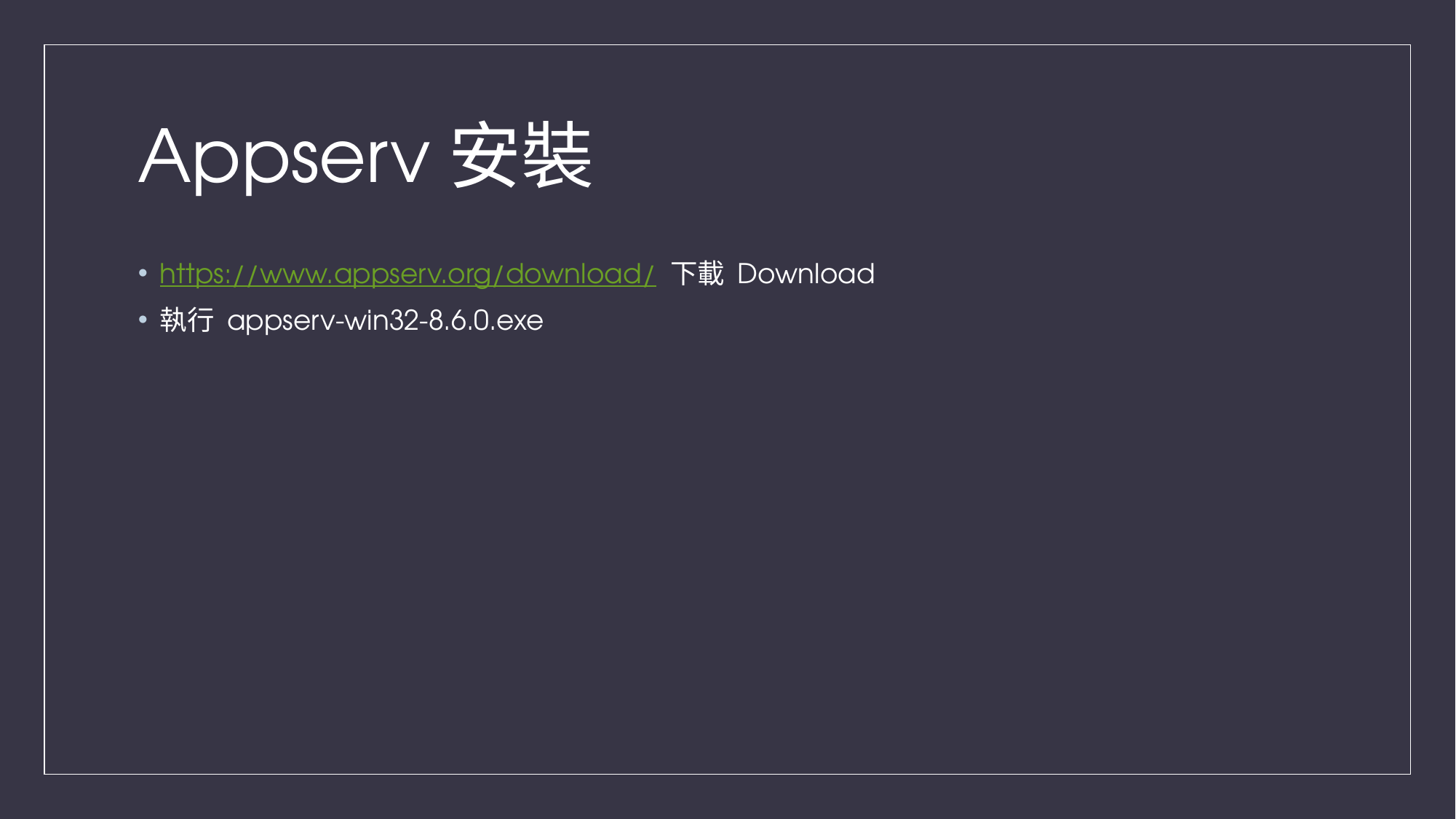

# Appserv安裝
https://www.appserv.org/download/ 下載 Download
執行 appserv-win32-8.6.0.exe